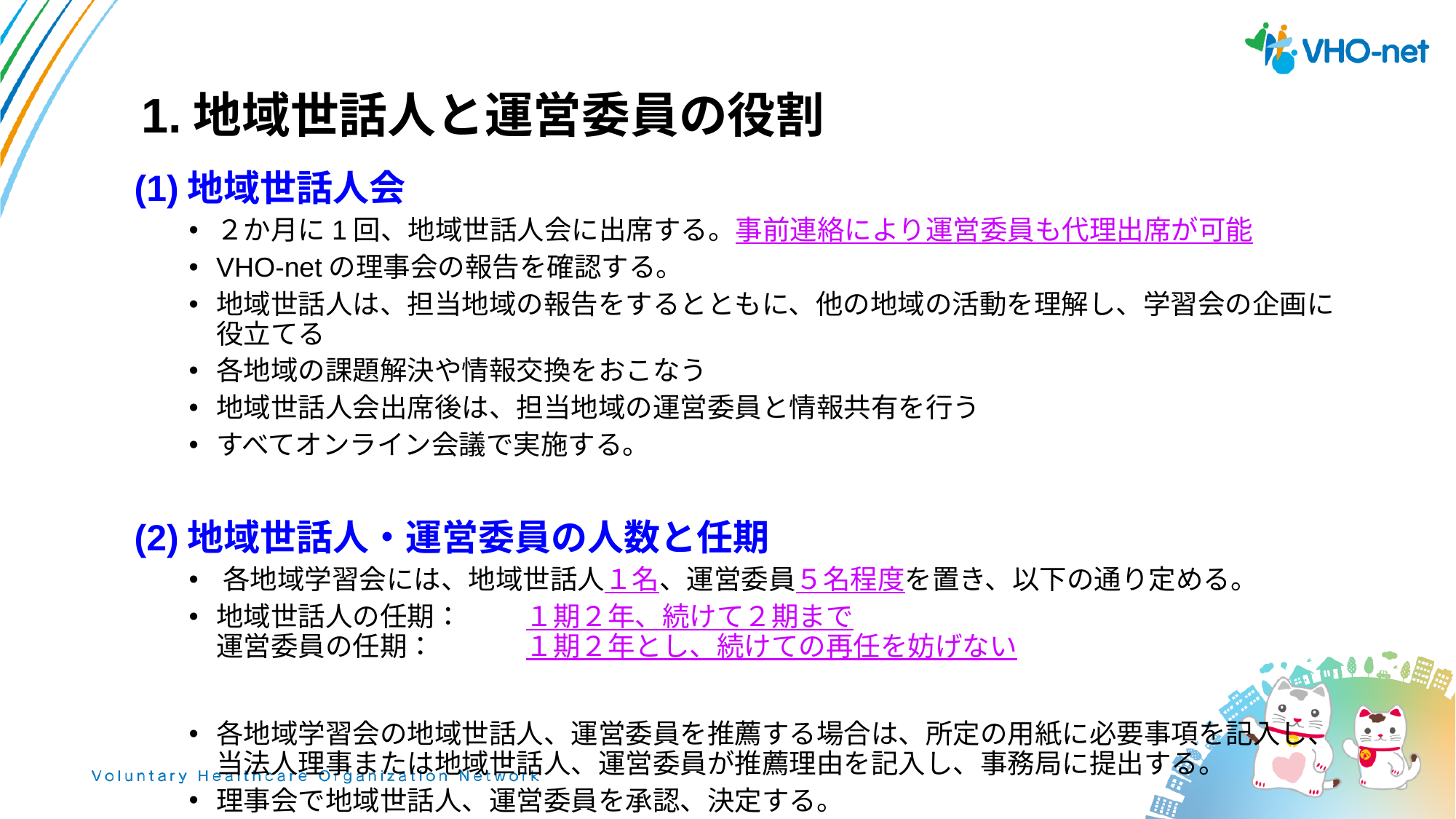

2
# 1.地域世話人と運営委員の役割
(1)地域世話人会
２か月に1回、地域世話人会に出席する。事前連絡により運営委員も代理出席が可能
VHO-netの理事会の報告を確認する。
地域世話人は、担当地域の報告をするとともに、他の地域の活動を理解し、学習会の企画に役立てる
各地域の課題解決や情報交換をおこなう
地域世話人会出席後は、担当地域の運営委員と情報共有を行う
すべてオンライン会議で実施する。

(2)地域世話人・運営委員の人数と任期
各地域学習会には、地域世話人１名、運営委員５名程度を置き、以下の通り定める。
地域世話人の任期：	１期２年、続けて２期まで
運営委員の任期：　	１期２年とし、続けての再任を妨げない

各地域学習会の地域世話人、運営委員を推薦する場合は、所定の用紙に必要事項を記入し、
当法人理事または地域世話人、運営委員が推薦理由を記入し、事務局に提出する。
理事会で地域世話人、運営委員を承認、決定する。